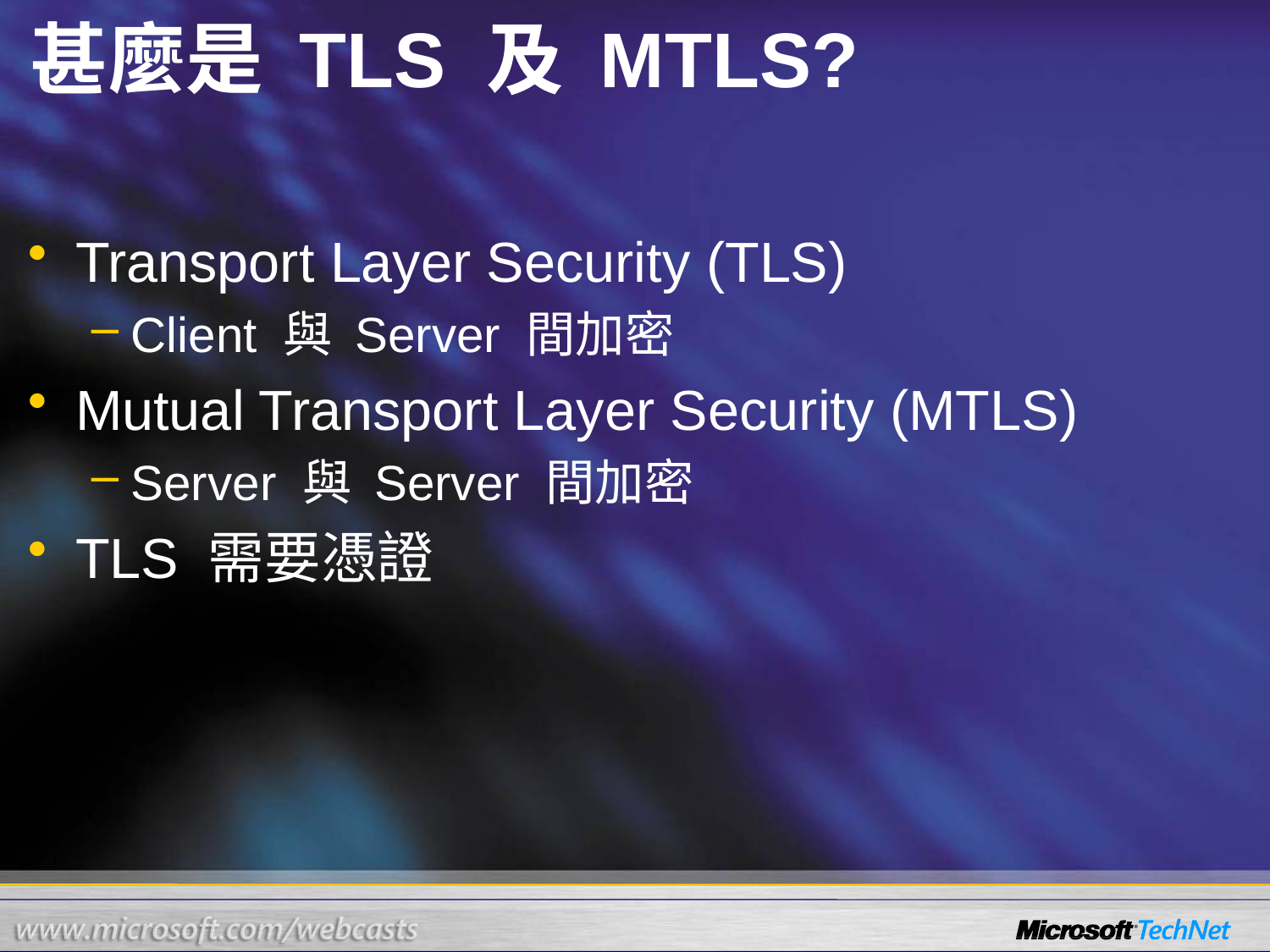

# 甚麼是 TLS 及 MTLS?
Transport Layer Security (TLS)
Client 與 Server 間加密
Mutual Transport Layer Security (MTLS)
Server 與 Server 間加密
TLS 需要憑證